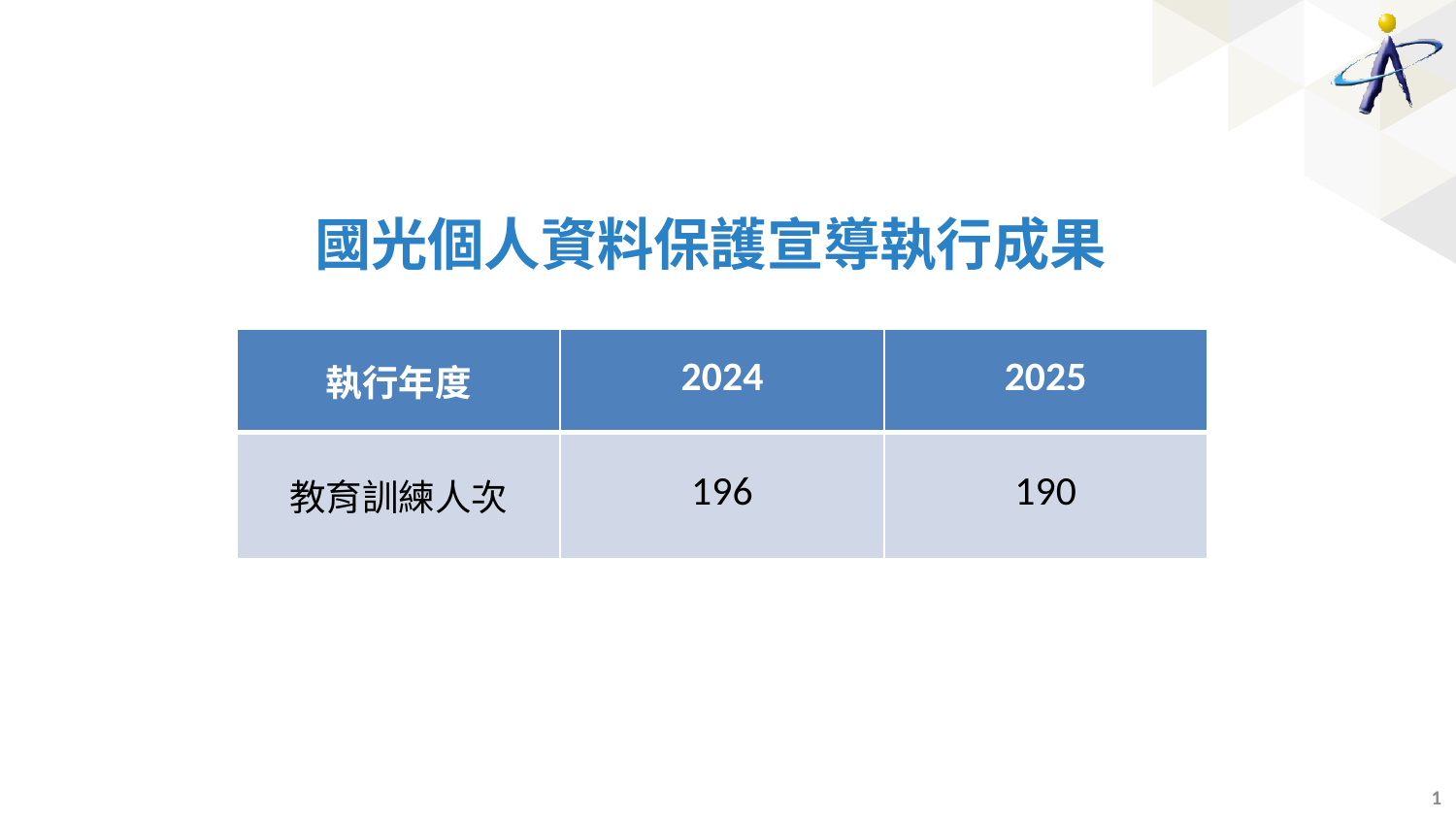

國光個人資料保護宣導執行成果
| 執行年度 | 2024 | 2025 |
| --- | --- | --- |
| 教育訓練人次 | 196 | 190 |
1